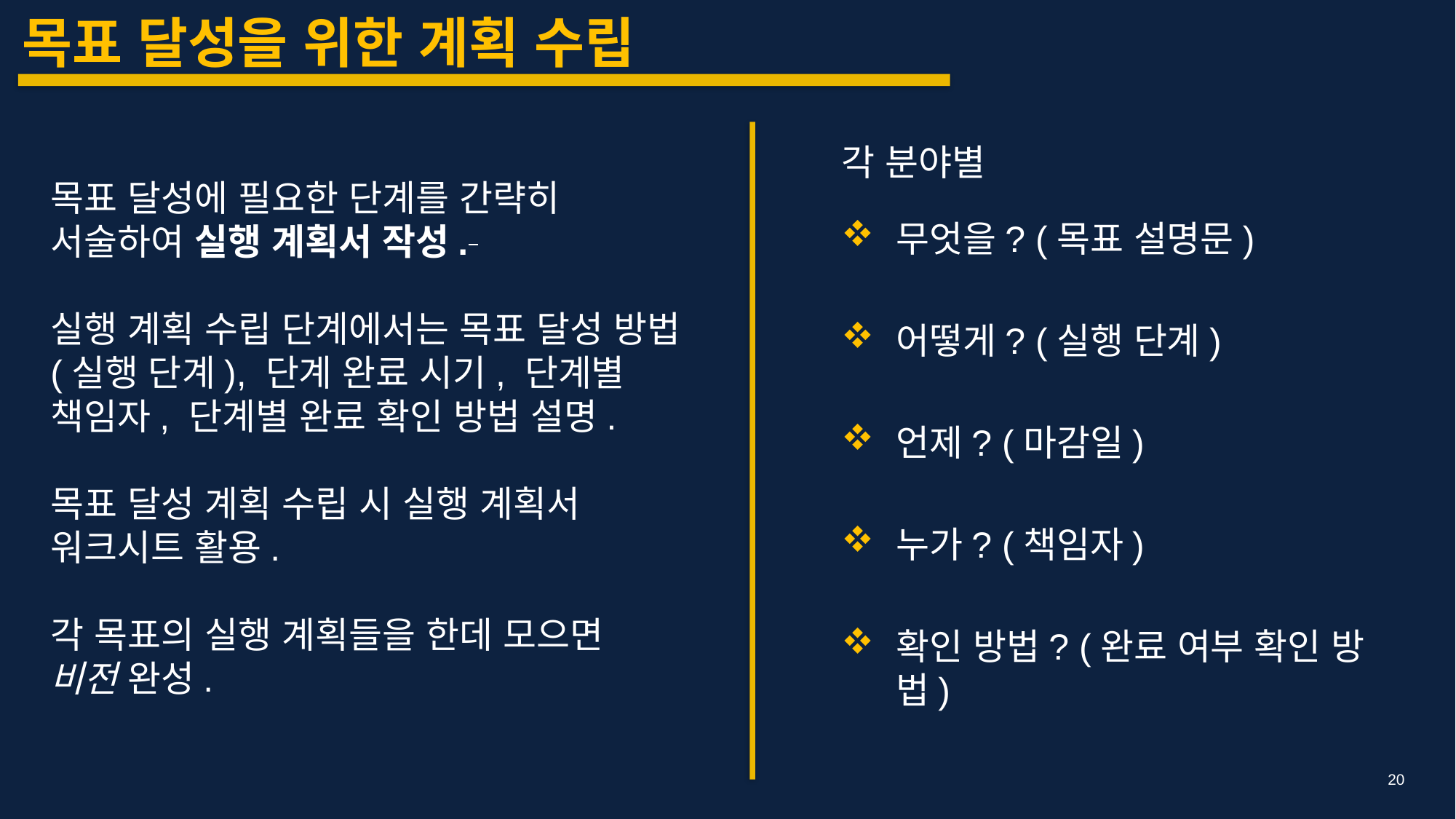

목표 달성을 위한 계획 수립

각 분야별

무엇을? (목표 설명문)

어떻게? (실행 단계)

언제? (마감일)

누가? (책임자)

확인 방법? (완료 여부 확인 방법)

목표 달성에 필요한 단계를 간략히 서술하여 실행 계획서 작성.

실행 계획 수립 단계에서는 목표 달성 방법(실행 단계), 단계 완료 시기, 단계별 책임자, 단계별 완료 확인 방법 설명.

목표 달성 계획 수립 시 실행 계획서 워크시트 활용.
각 목표의 실행 계획들을 한데 모으면
비전 완성.

20